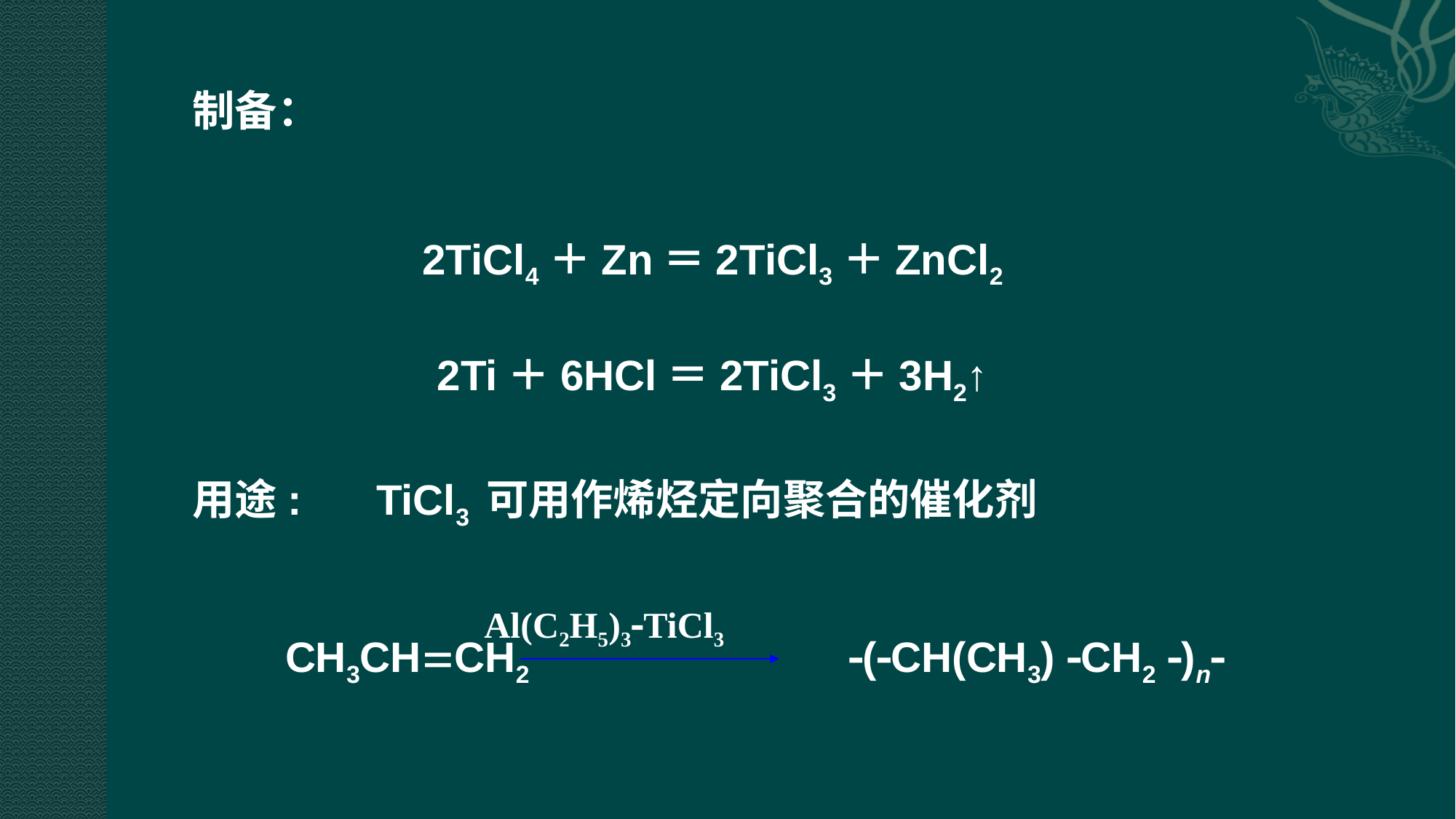

制备：
2TiCl4＋Zn＝2TiCl3＋ZnCl2
2Ti＋6HCl＝2TiCl3＋3H2↑
用途: 　TiCl3 可用作烯烃定向聚合的催化剂
Al(C2H5)3−TiCl3
CH3CH=CH2                           −(−CH(CH3) −CH2 −)n−